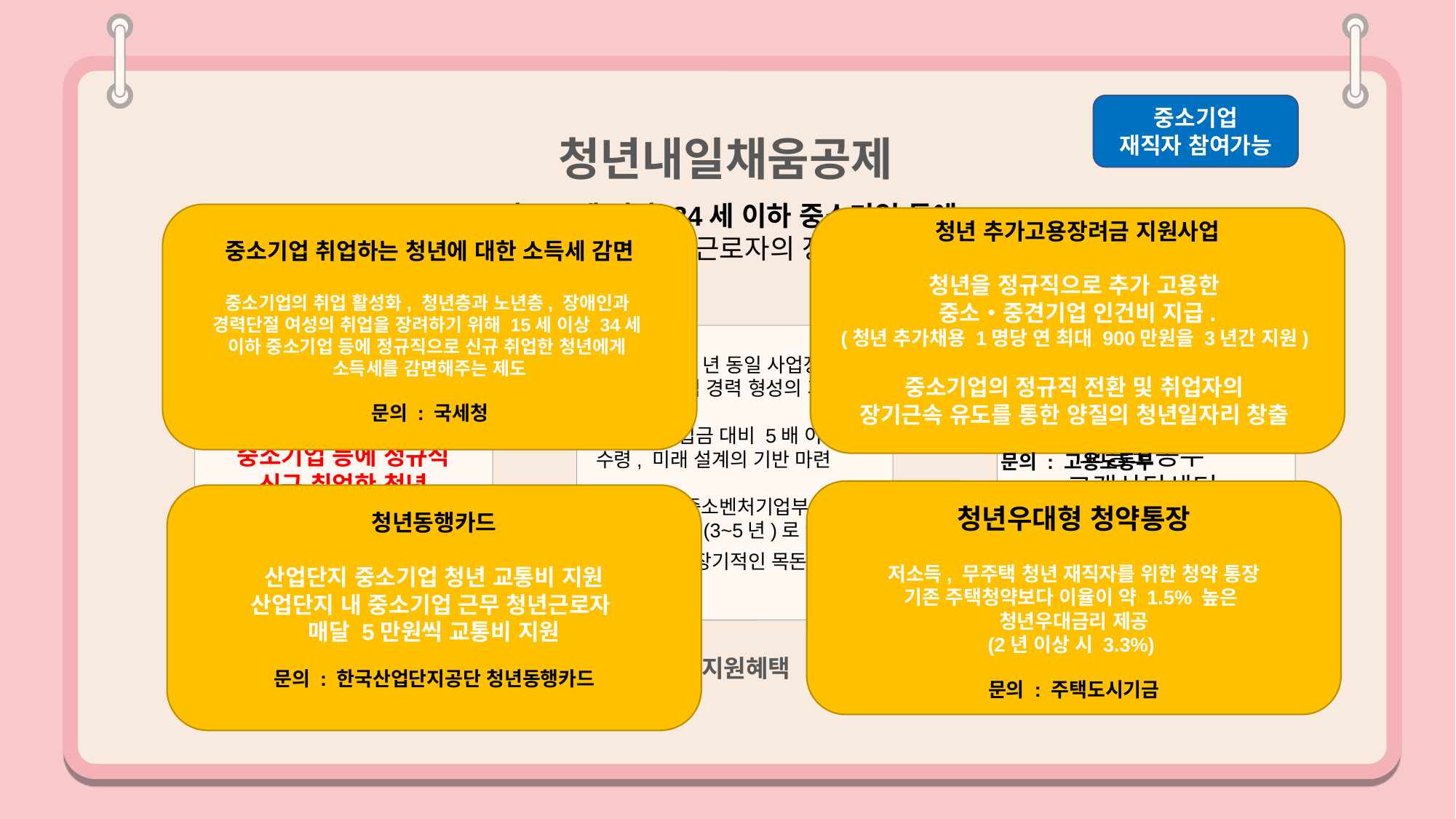

청년내일채움공제

만 15세 이상 34세 이하 중소기업 등에
정규직으로 신규 취업한 청년근로자의 장기근속과 자산형성 지원

중소기업
재직자 참여가능

중소기업 취업하는 청년에 대한 소득세 감면

중소기업의 취업 활성화, 청년층과 노년층, 장애인과
경력단절 여성의 취업을 장려하기 위해 15세 이상 34세
이하 중소기업 등에 정규직으로 신규 취업한 청년에게
소득세를 감면해주는 제도

문의 : 국세청

청년 추가고용장려금 지원사업

청년을 정규직으로 추가 고용한
중소・중견기업 인건비 지급.
(청년 추가채용 1명당 연 최대 900만원을 3년간 지원)

중소기업의 정규직 전환 및 취업자의
장기근속 유도를 통한 양질의 청년일자리 창출

문의 : 고용노동부

<추천대상>

만 15세 이상 34세 이하
중소기업 등에 정규직
신규 취업한 청년

  고용보험 피보험자수 5인
이상 중소, 중견기업

❍ 최소 2~3년 동일 사업장에서 근무, 실질적 경력 형성의 기회

❍ 본인 납입금 대비 5배 이상을     수령, 미래 설계의 기반 마련

❍ 만기 후 중소벤처기업부의 내일채움공제(3~5년)로 연장가입 최대 8년의 장기적인 목돈마련.

상시 신청 가능!

고용노동부
고객상담센터
(1350)

참여대상
지원혜택
신청기간 및 참여방법

청년우대형 청약통장

저소득, 무주택 청년 재직자를 위한 청약 통장
기존 주택청약보다 이율이 약 1.5% 높은
청년우대금리 제공
(2년 이상 시 3.3%)

문의 : 주택도시기금

청년동행카드

산업단지 중소기업 청년 교통비 지원
산업단지 내 중소기업 근무 청년근로자
매달 5만원씩 교통비 지원

문의 : 한국산업단지공단 청년동행카드